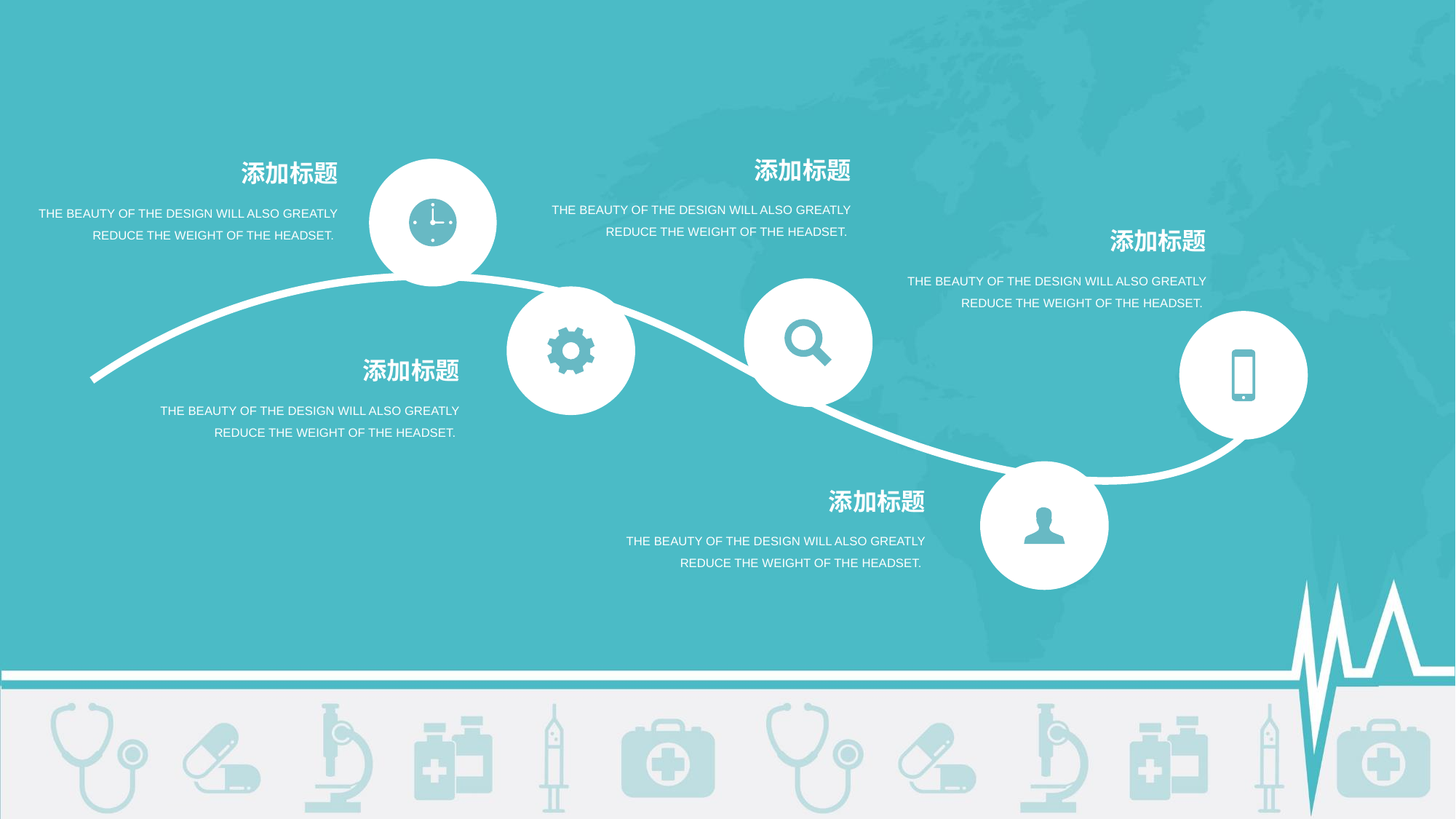

添加标题
THE BEAUTY OF THE DESIGN WILL ALSO GREATLY REDUCE THE WEIGHT OF THE HEADSET.
添加标题
THE BEAUTY OF THE DESIGN WILL ALSO GREATLY REDUCE THE WEIGHT OF THE HEADSET.

添加标题
THE BEAUTY OF THE DESIGN WILL ALSO GREATLY REDUCE THE WEIGHT OF THE HEADSET.

添加标题
THE BEAUTY OF THE DESIGN WILL ALSO GREATLY REDUCE THE WEIGHT OF THE HEADSET.

添加标题
THE BEAUTY OF THE DESIGN WILL ALSO GREATLY REDUCE THE WEIGHT OF THE HEADSET.
行业PPT模板http://www.1ppt.com/hangye/